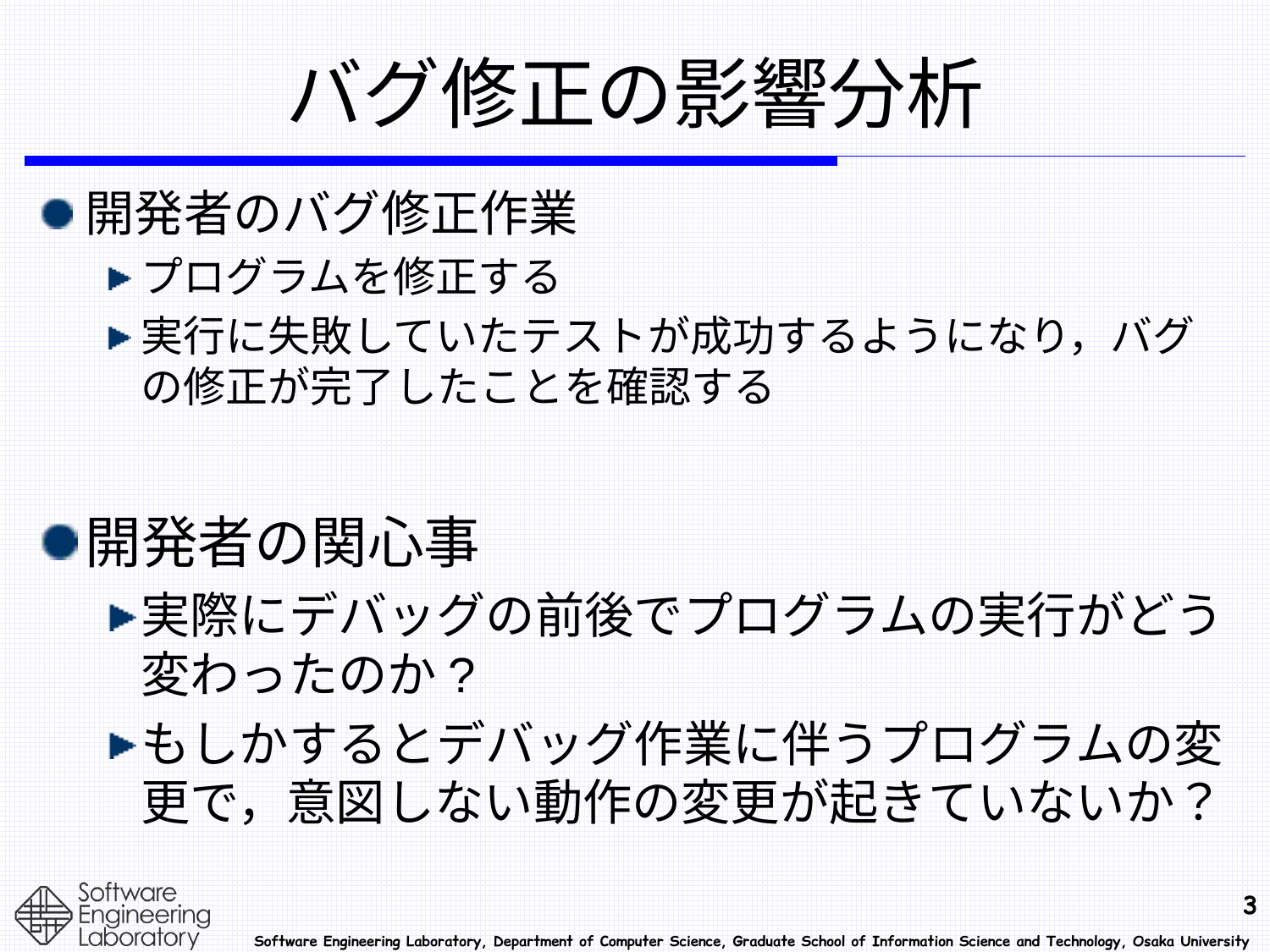

# バグ修正の影響分析
開発者のバグ修正作業
プログラムを修正する
実行に失敗していたテストが成功するようになり，バグの修正が完了したことを確認する

開発者の関心事
実際にデバッグの前後でプログラムの実行がどう変わったのか?
もしかするとデバッグ作業に伴うプログラムの変更で，意図しない動作の変更が起きていないか？